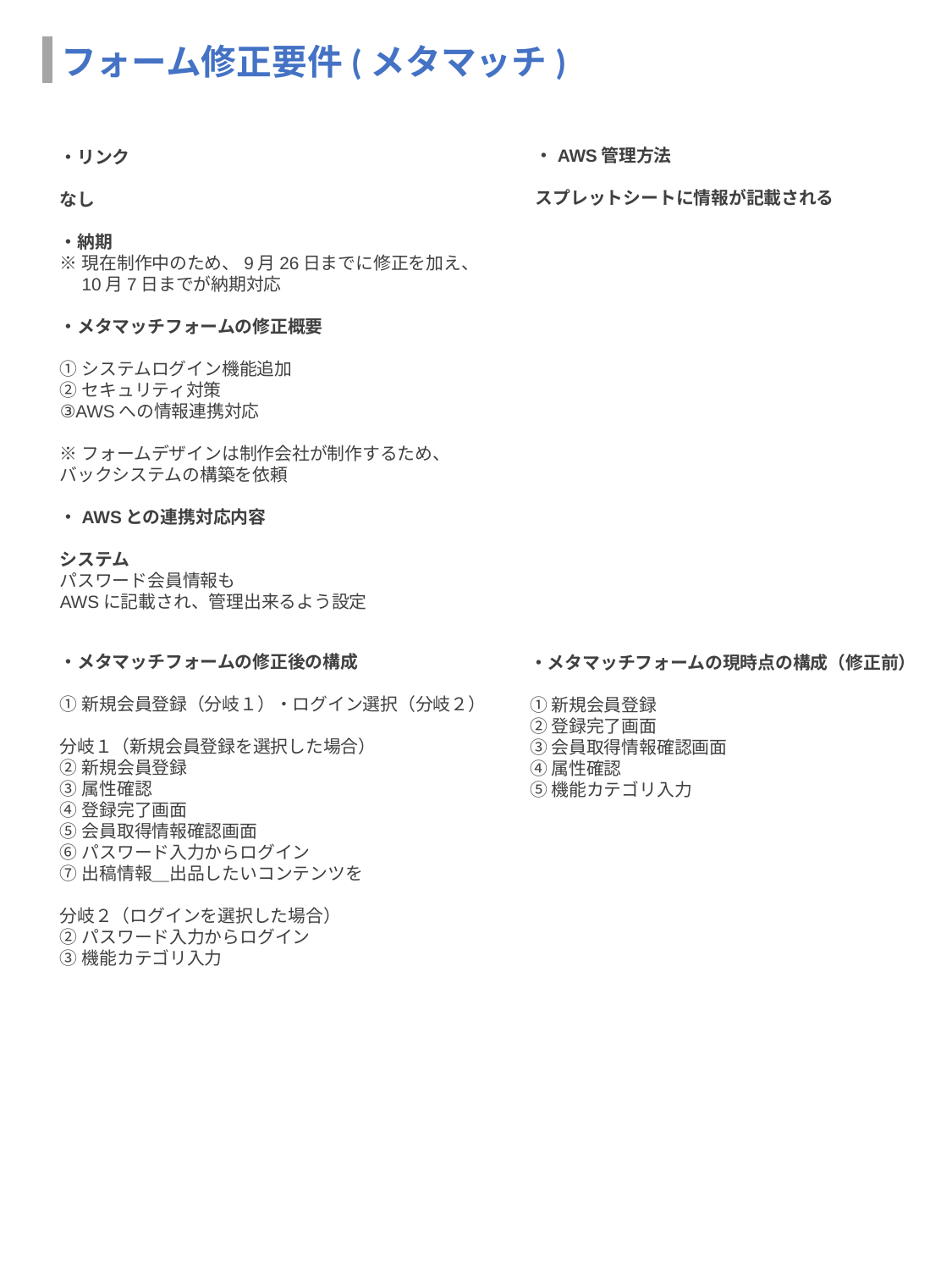

フォーム修正要件(メタマッチ)
・AWS管理方法

スプレットシートに情報が記載される
・リンク

なし

・納期
※現在制作中のため、9月26日までに修正を加え、
　10月7日までが納期対応

・メタマッチフォームの修正概要

①システムログイン機能追加
②セキュリティ対策
③AWSへの情報連携対応

※フォームデザインは制作会社が制作するため、
バックシステムの構築を依頼

・AWSとの連携対応内容

システム
パスワード会員情報も
AWSに記載され、管理出来るよう設定
・メタマッチフォームの修正後の構成

①新規会員登録（分岐１）・ログイン選択（分岐２）

分岐１（新規会員登録を選択した場合）
②新規会員登録
③属性確認
④登録完了画面
⑤会員取得情報確認画面
⑥パスワード入力からログイン
⑦出稿情報＿出品したいコンテンツを

分岐２（ログインを選択した場合）
②パスワード入力からログイン
③機能カテゴリ入力
・メタマッチフォームの現時点の構成（修正前）

①新規会員登録
②登録完了画面
③会員取得情報確認画面
④属性確認
⑤機能カテゴリ入力